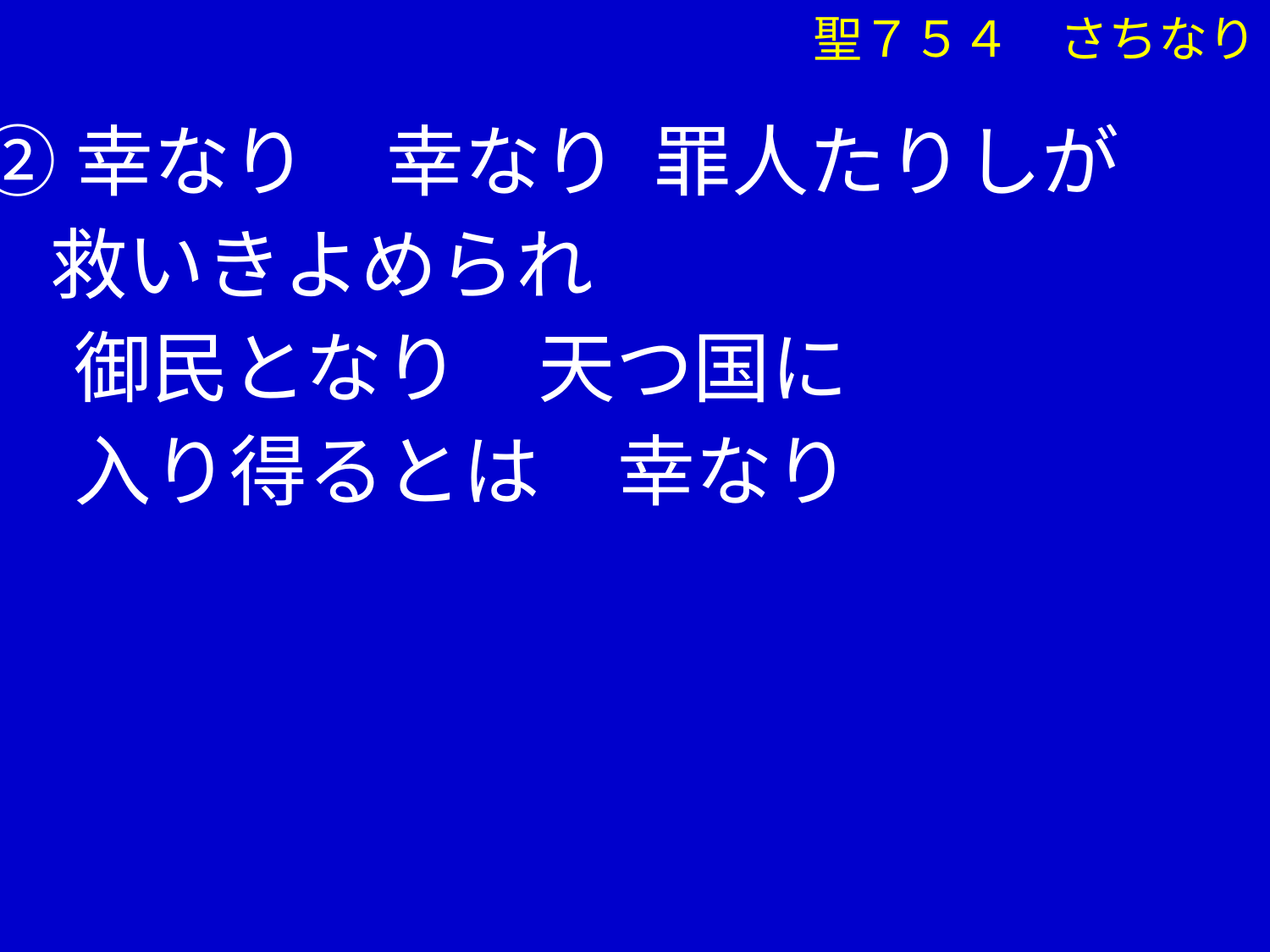

聖７５４　さちなり
②幸なり　幸なり  罪人たりしが
   救いきよめられ
　 御民となり　天つ国に
　 入り得るとは　幸なり